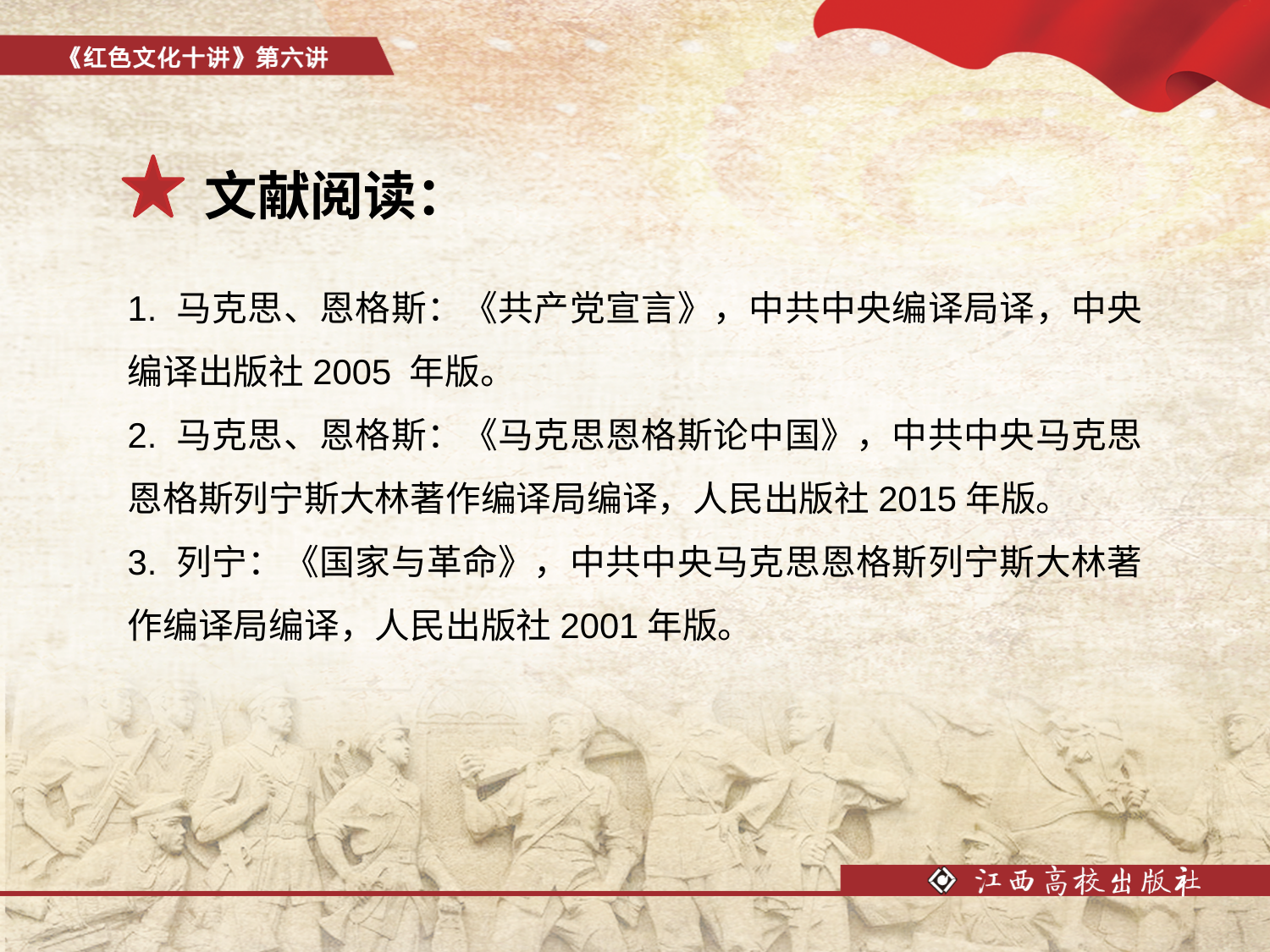

文献阅读：
1. 马克思、恩格斯：《共产党宣言》，中共中央编译局译，中央编译出版社2005 年版。
2. 马克思、恩格斯：《马克思恩格斯论中国》，中共中央马克思恩格斯列宁斯大林著作编译局编译，人民出版社2015年版。
3. 列宁：《国家与革命》，中共中央马克思恩格斯列宁斯大林著作编译局编译，人民出版社2001年版。